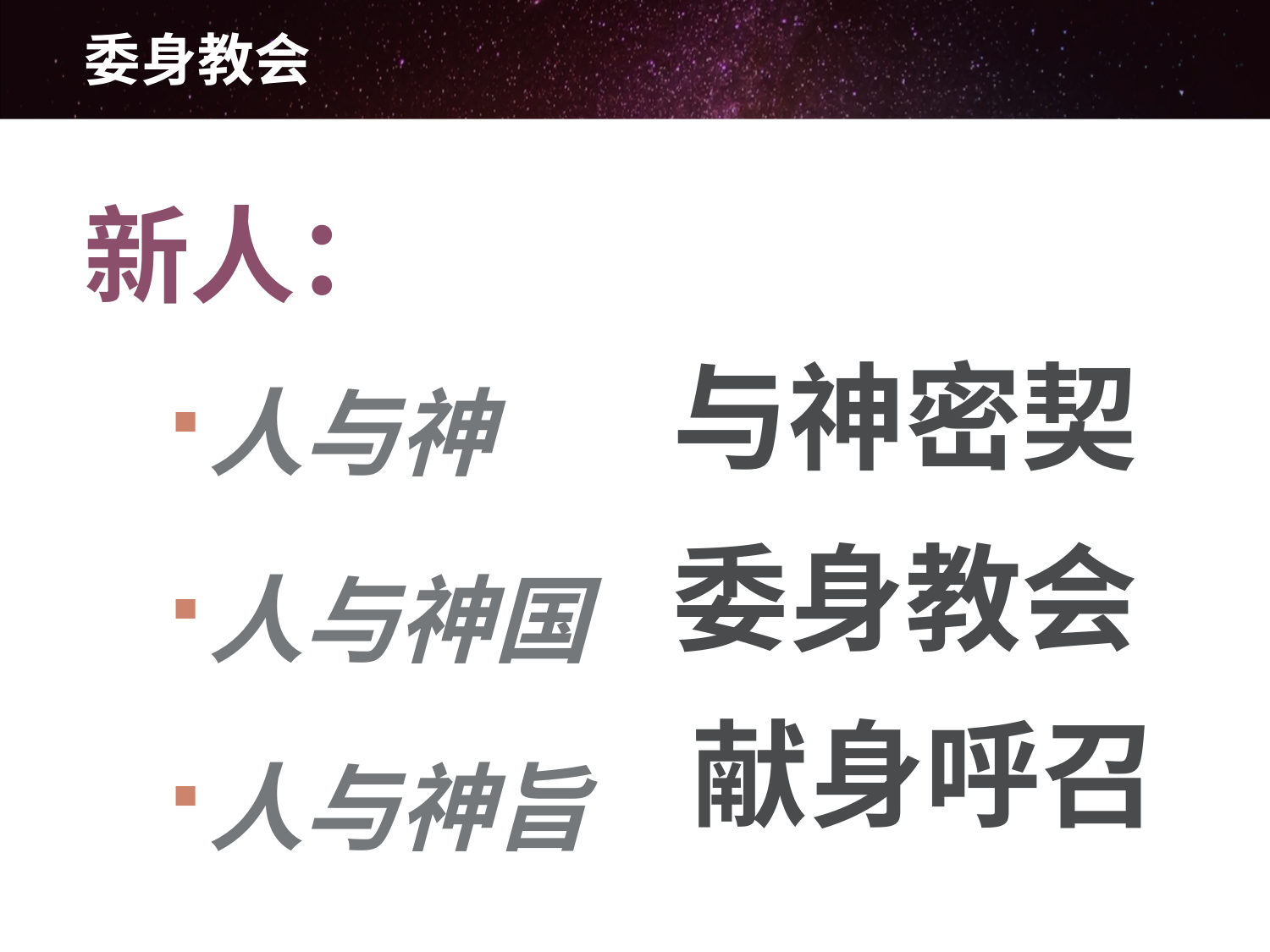

# 委身教会
新人：
人与神
人与神国
人与神旨
与神密契
委身教会
献身呼召